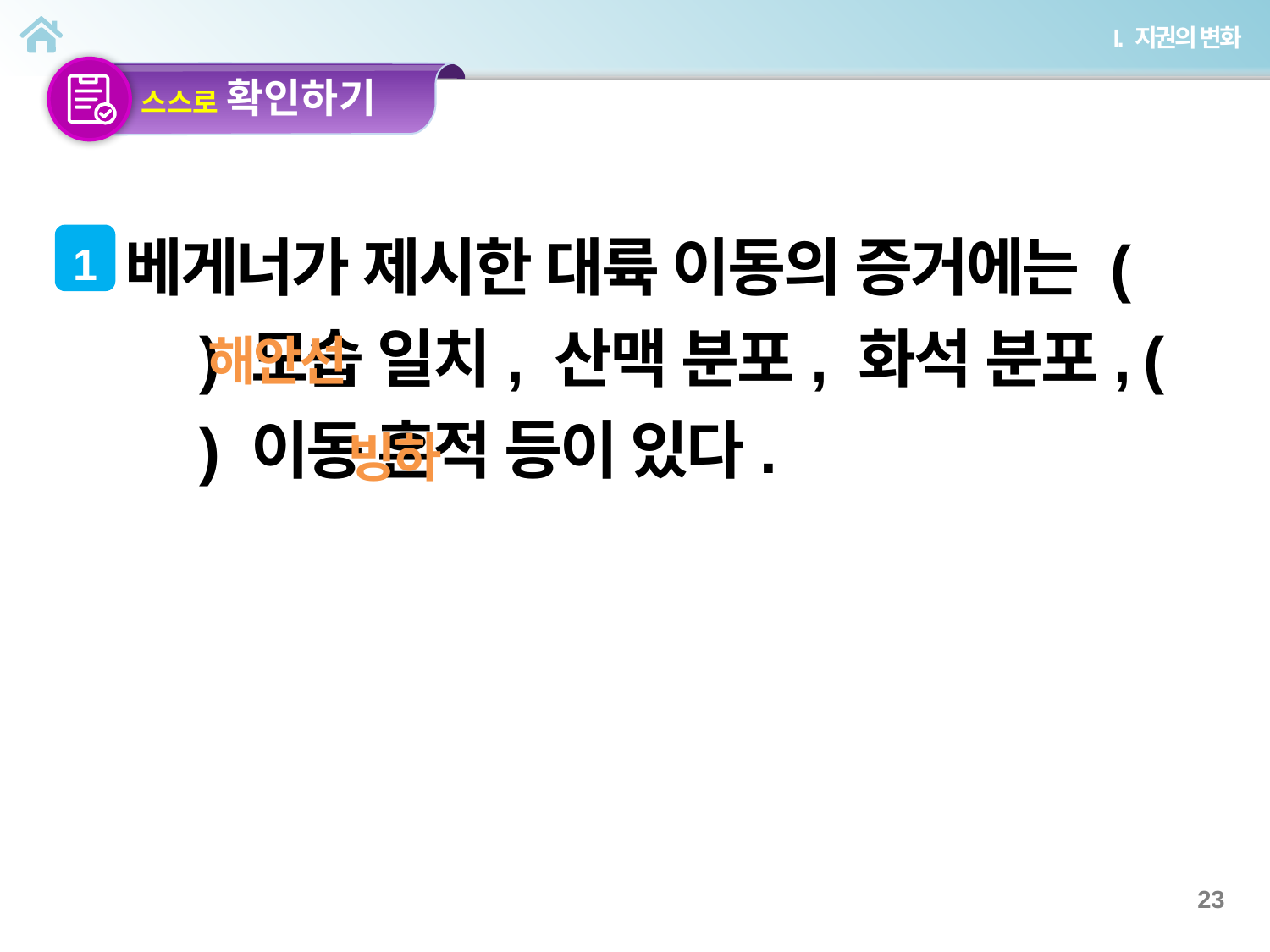

베게너가 제시한 대륙 이동의 증거에는 (             ) 모습 일치, 산맥 분포, 화석 분포, (           ) 이동 흔적 등이 있다.
1
해안선
빙하
23